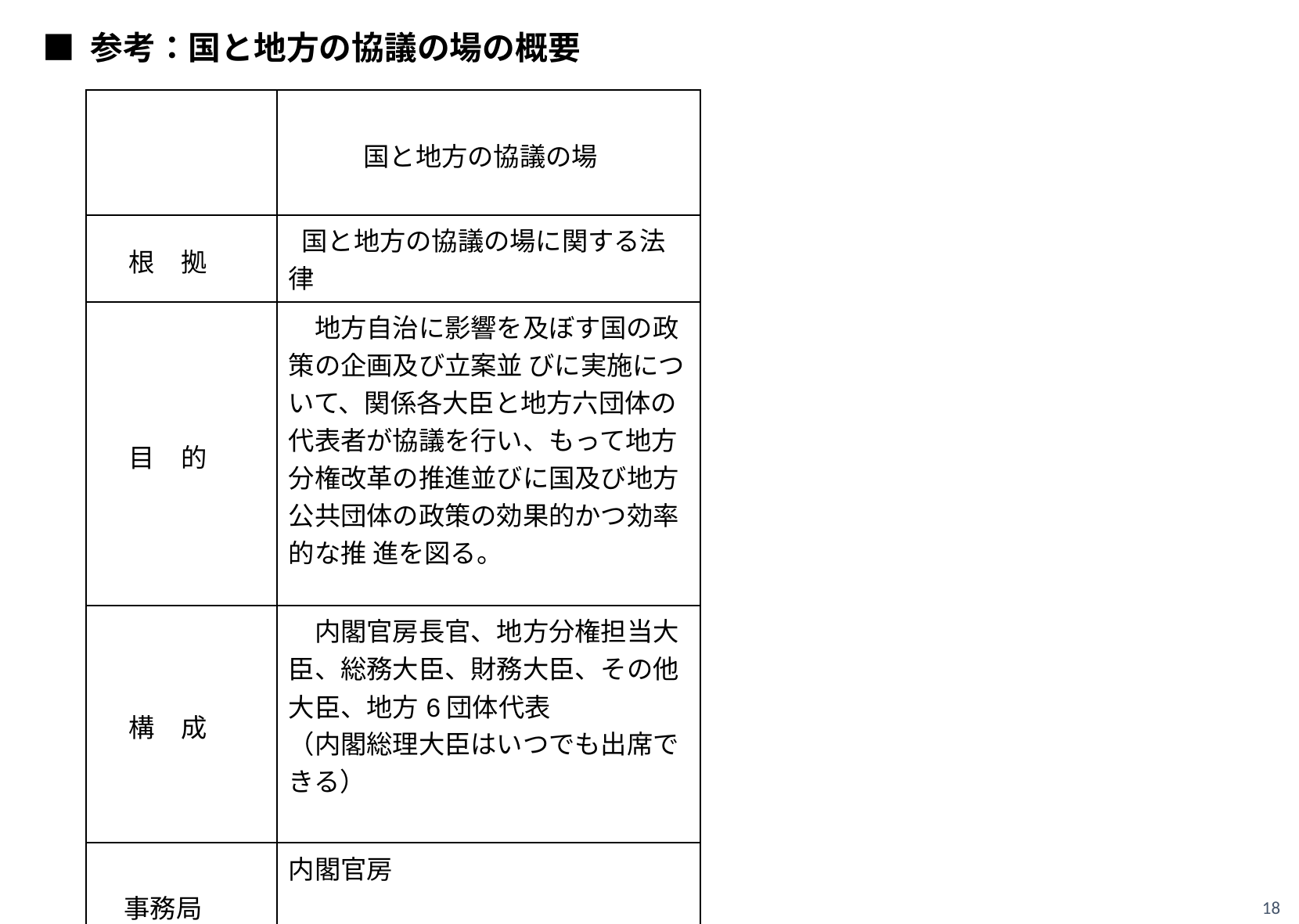

■ 参考：国と地方の協議の場の概要
|  | 国と地方の協議の場 |
| --- | --- |
| 根　拠 | 国と地方の協議の場に関する法律 |
| 目　的 | 地方自治に影響を及ぼす国の政策の企画及び立案並 びに実施について、関係各大臣と地方六団体の代表者が協議を行い、もって地方分権改革の推進並びに国及び地方公共団体の政策の効果的かつ効率的な推 進を図る。 |
| 構　成 | 内閣官房長官、地方分権担当大臣、総務大臣、財務大臣、その他大臣、地方6団体代表 （内閣総理大臣はいつでも出席できる） |
| 事務局 | 内閣官房 |
18